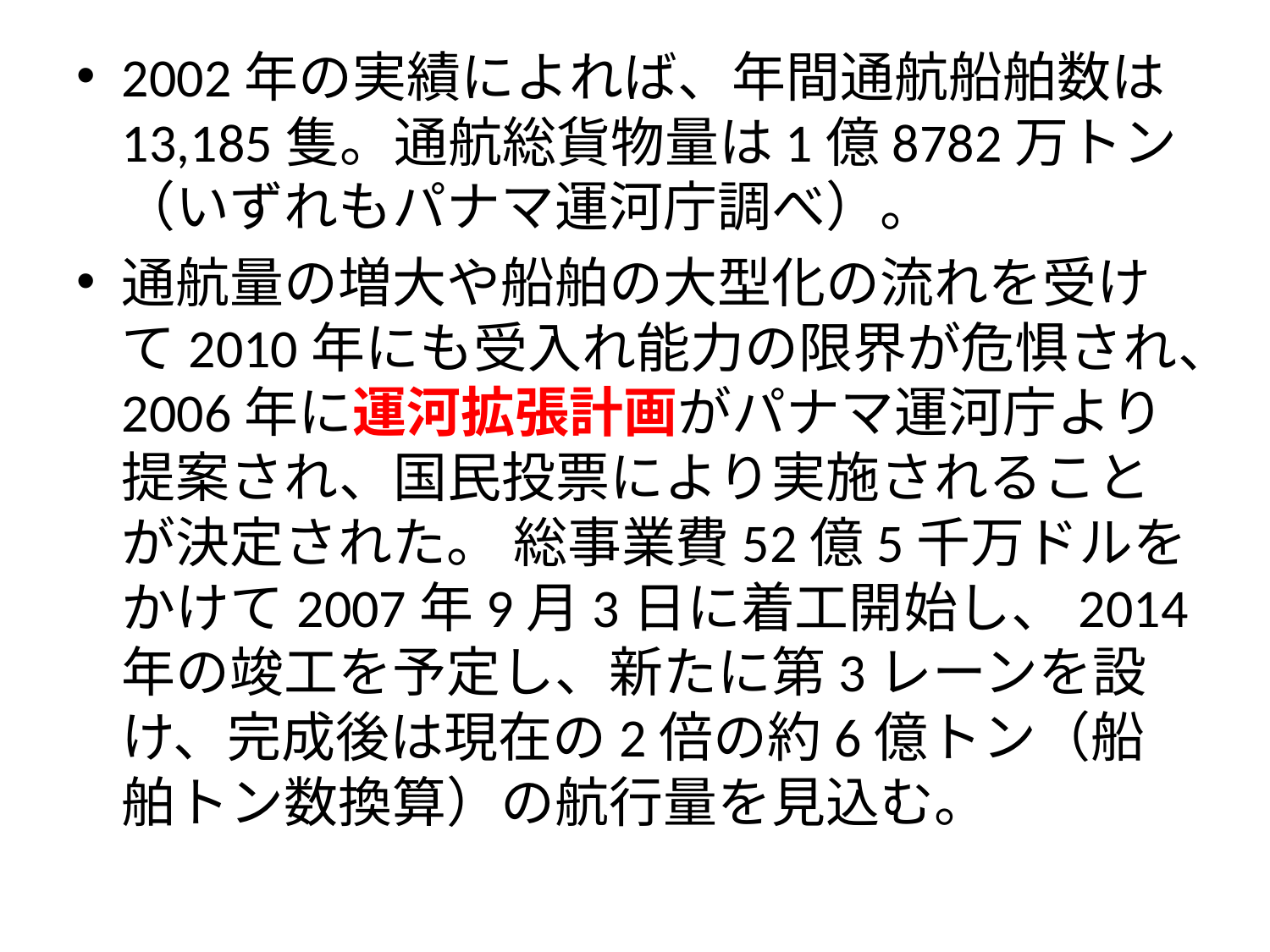

2002年の実績によれば、年間通航船舶数は13,185隻。通航総貨物量は1億8782万トン（いずれもパナマ運河庁調べ）。
通航量の増大や船舶の大型化の流れを受けて2010年にも受入れ能力の限界が危惧され、2006年に運河拡張計画がパナマ運河庁より提案され、国民投票により実施されることが決定された。 総事業費52億5千万ドルをかけて2007年9月3日に着工開始し、2014年の竣工を予定し、新たに第3レーンを設け、完成後は現在の2倍の約6億トン（船舶トン数換算）の航行量を見込む。